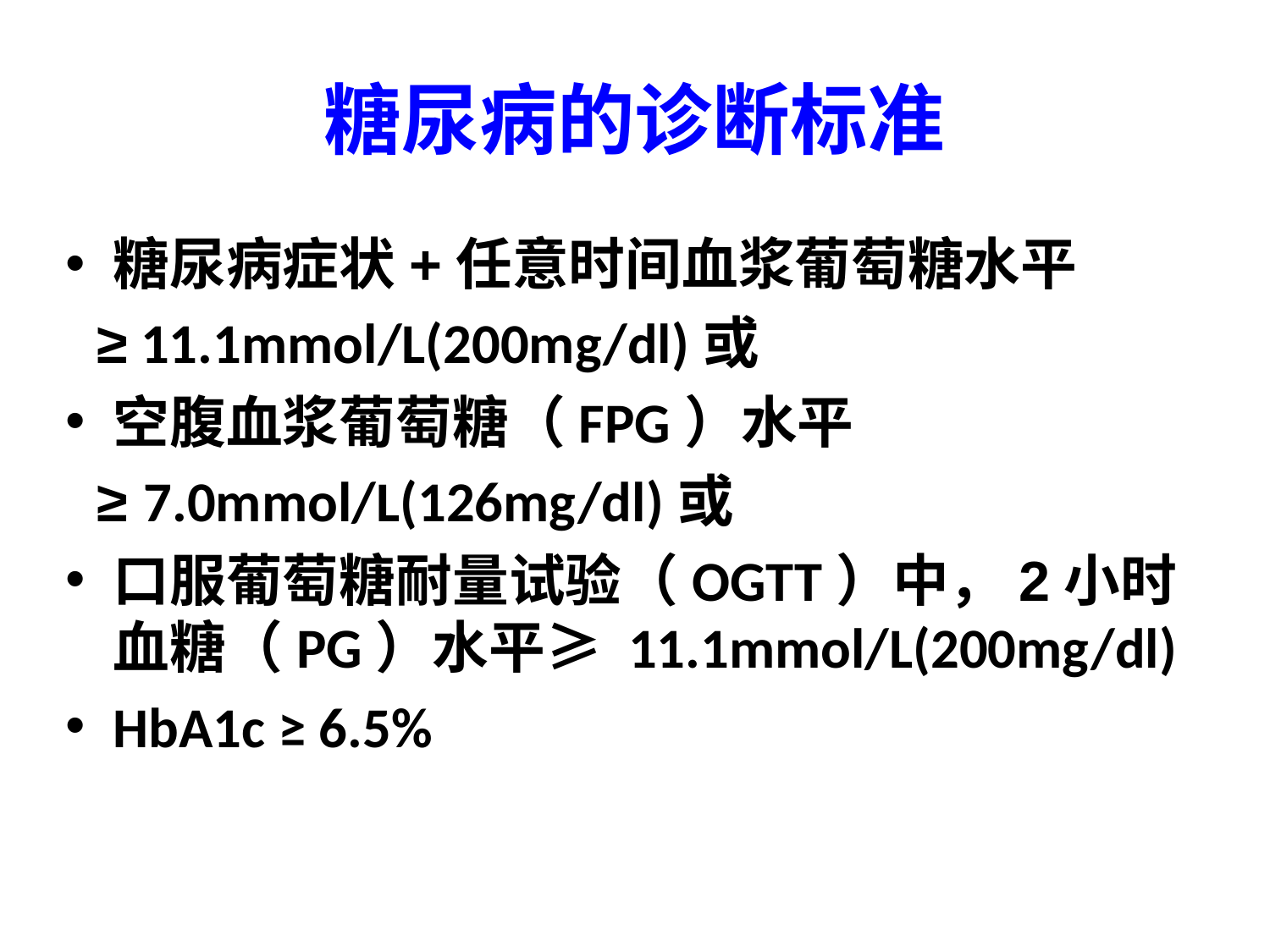

# 糖尿病的诊断标准
糖尿病症状+任意时间血浆葡萄糖水平
  ≥ 11.1mmol/L(200mg/dl)或
空腹血浆葡萄糖（FPG）水平
  ≥ 7.0mmol/L(126mg/dl)或
口服葡萄糖耐量试验（OGTT）中，2小时血糖（PG）水平≥ 11.1mmol/L(200mg/dl)
HbA1c ≥ 6.5%